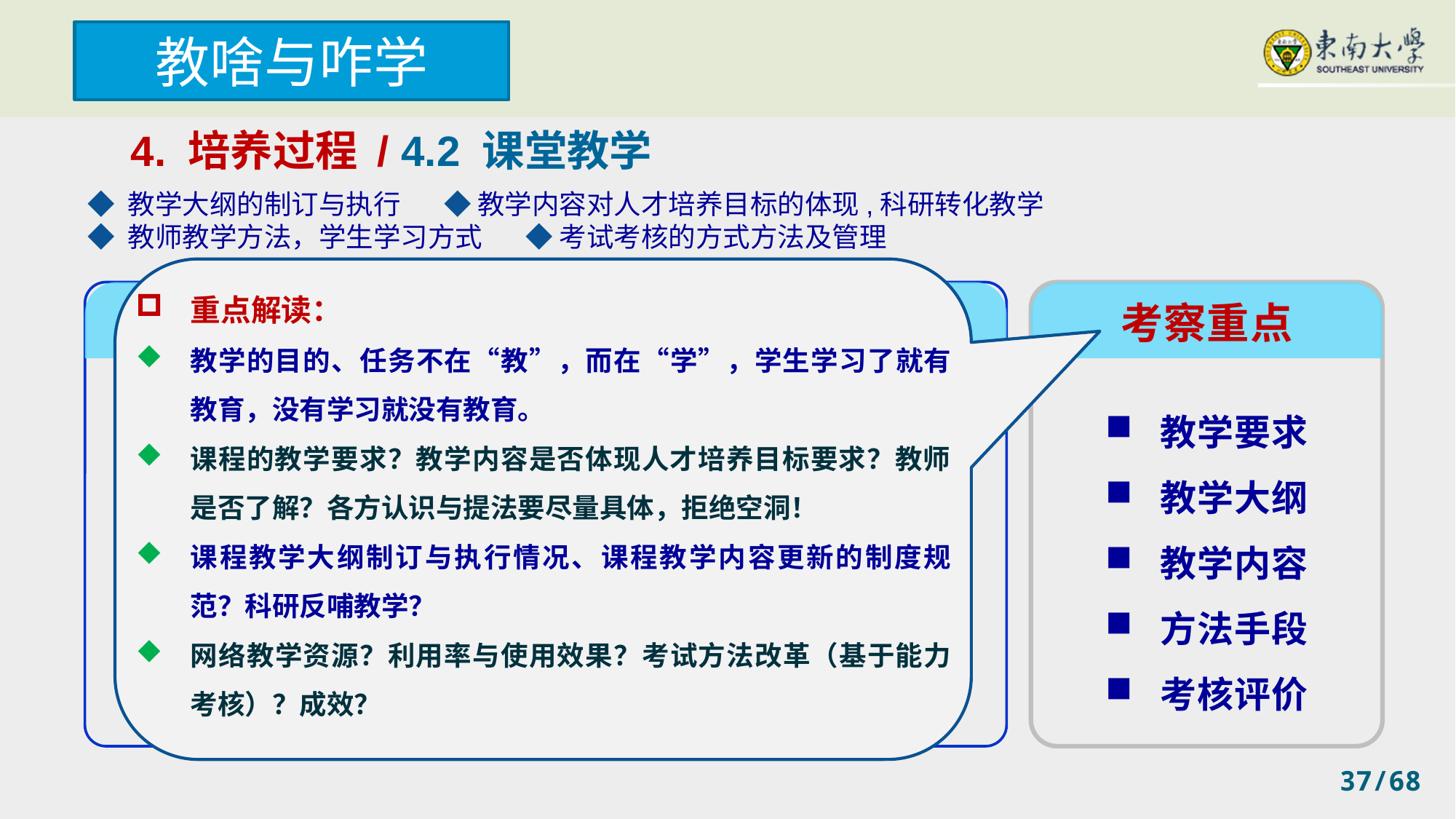

教啥与咋学
4. 培养过程 / 4.2 课堂教学
◆ 教学大纲的制订与执行       ◆ 教学内容对人才培养目标的体现,科研转化教学
◆ 教师教学方法，学生学习方式       ◆ 考试考核的方式方法及管理

重点解读：
教学的目的、任务不在“教”，而在“学”，学生学习了就有教育，没有学习就没有教育。
课程的教学要求？教学内容是否体现人才培养目标要求？教师是否了解？各方认识与提法要尽量具体，拒绝空洞！
课程教学大纲制订与执行情况、课程教学内容更新的制度规范？科研反哺教学？
网络教学资源？利用率与使用效果？考试方法改革（基于能力考核）？成效？
释    义
考察重点

课堂教学是学校人才培养的主渠道。学校要制定并严格执行课程教学要求（标准）和教学大纲。
要积极促进教与学、教学与科研的紧密结合。
要重视备课、讲授、笔记、讨论、作业、答疑考试等各个环节。要积极推进教学内容、方法与手段及考核评价方法的改革。
教学要求
教学大纲
教学内容
方法手段
考核评价